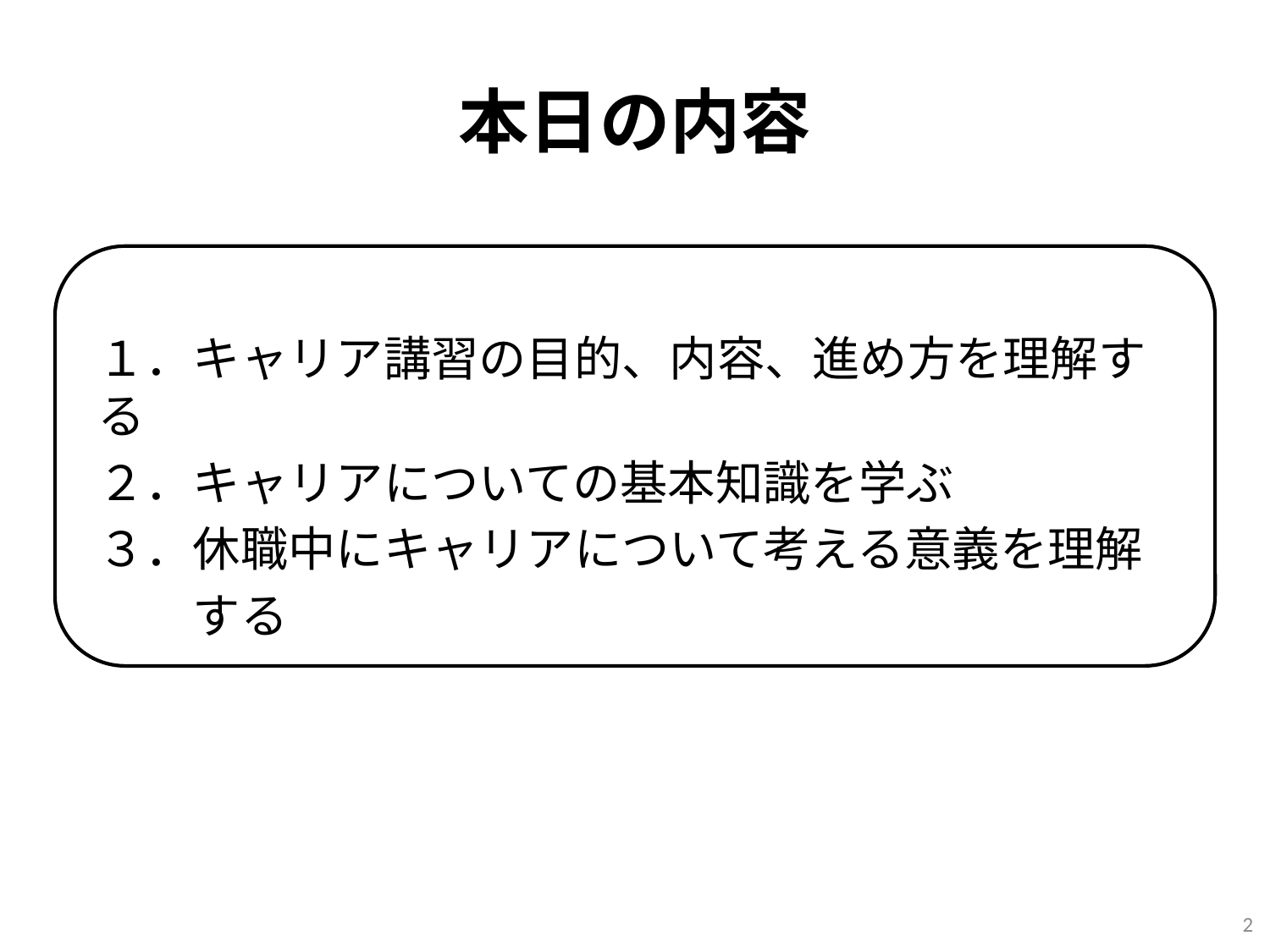

# 本日の内容

１．キャリア講習の目的、内容、進め方を理解する
２．キャリアについての基本知識を学ぶ
３．休職中にキャリアについて考える意義を理解
　　する
2